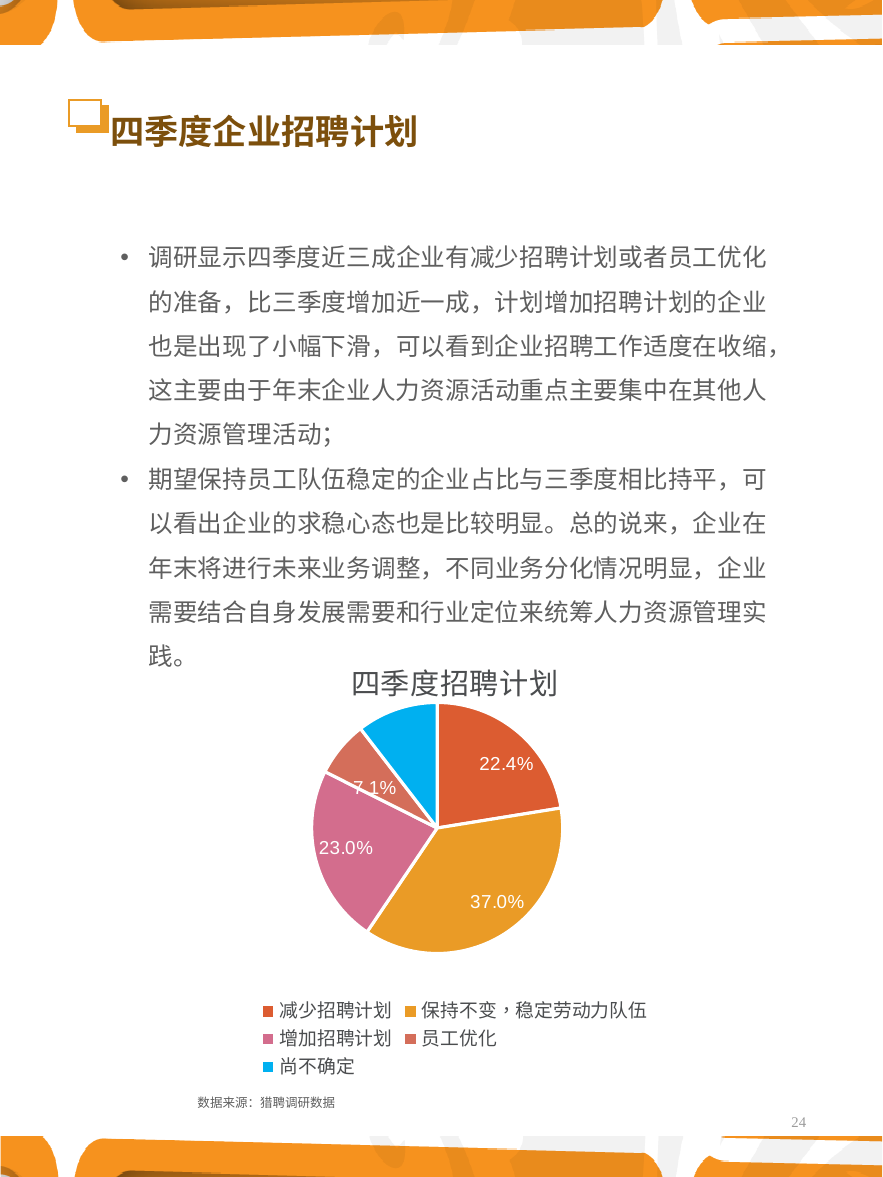

# 四季度企业招聘计划

调研显示四季度近三成企业有减少招聘计划或者员工优化的准备，比三季度增加近一成，计划增加招聘计划的企业也是出现了小幅下滑，可以看到企业招聘工作适度在收缩，这主要由于年末企业人力资源活动重点主要集中在其他人力资源管理活动；
期望保持员工队伍稳定的企业占比与三季度相比持平，可以看出企业的求稳心态也是比较明显。总的说来，企业在年末将进行未来业务调整，不同业务分化情况明显，企业需要结合自身发展需要和行业定位来统筹人力资源管理实践。

### Chart: 四季度招聘计划

| Category |  |
|---|---|
| 减少招聘计划 | 0.22448979591836735 |
| 保持不变，稳定劳动力队伍 | 0.36989795918367346 |
| 增加招聘计划 | 0.22959183673469388 |
| 员工优化 | 0.07142857142857142 |
| 尚不确定 | 0.10459183673469388 |
数据来源：猎聘调研数据
24